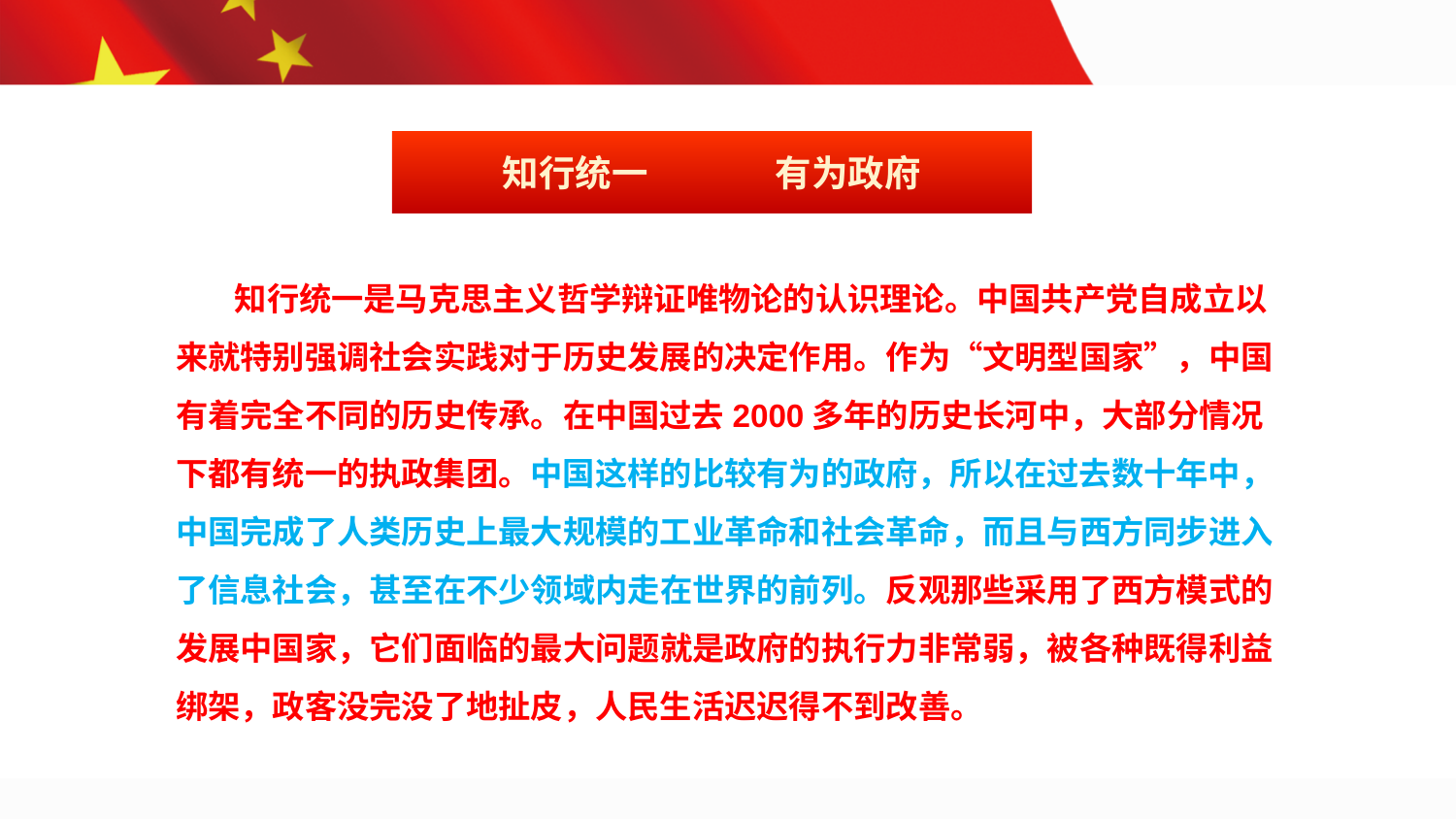

# 知行统一       有为政府
       知行统一是马克思主义哲学辩证唯物论的认识理论。中国共产党自成立以来就特别强调社会实践对于历史发展的决定作用。作为“文明型国家”，中国有着完全不同的历史传承。在中国过去2000多年的历史长河中，大部分情况下都有统一的执政集团。中国这样的比较有为的政府，所以在过去数十年中，中国完成了人类历史上最大规模的工业革命和社会革命，而且与西方同步进入了信息社会，甚至在不少领域内走在世界的前列。反观那些采用了西方模式的发展中国家，它们面临的最大问题就是政府的执行力非常弱，被各种既得利益绑架，政客没完没了地扯皮，人民生活迟迟得不到改善。